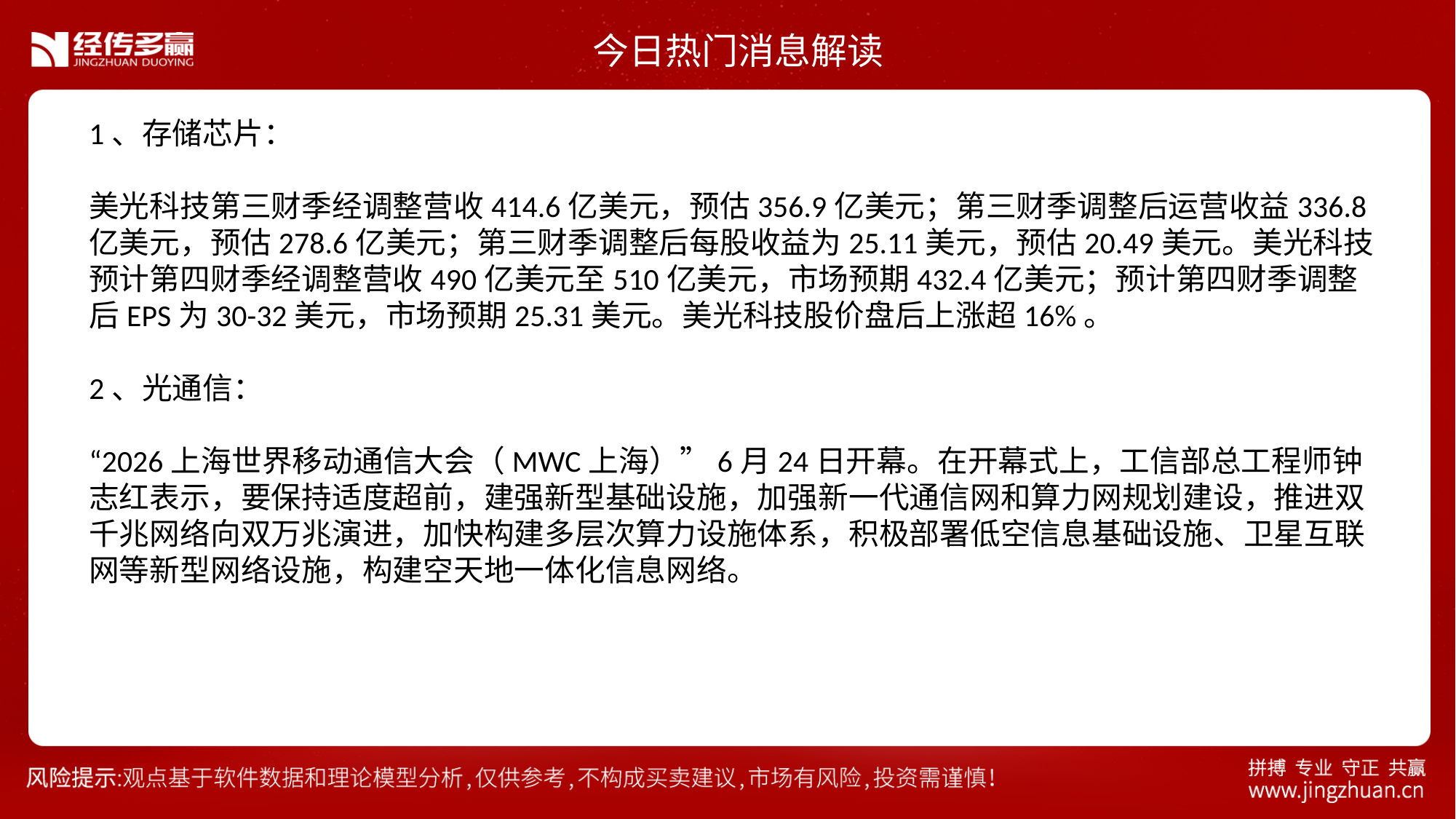

今日热门消息解读
1、存储芯片：

美光科技第三财季经调整营收414.6亿美元，预估356.9亿美元；第三财季调整后运营收益336.8亿美元，预估278.6亿美元；第三财季调整后每股收益为25.11美元，预估20.49美元。美光科技预计第四财季经调整营收490亿美元至510亿美元，市场预期432.4亿美元；预计第四财季调整后EPS为30-32美元，市场预期25.31美元。美光科技股价盘后上涨超16%。

2、光通信：

“2026上海世界移动通信大会（MWC上海）”6月24日开幕。在开幕式上，工信部总工程师钟志红表示，要保持适度超前，建强新型基础设施，加强新一代通信网和算力网规划建设，推进双千兆网络向双万兆演进，加快构建多层次算力设施体系，积极部署低空信息基础设施、卫星互联网等新型网络设施，构建空天地一体化信息网络。